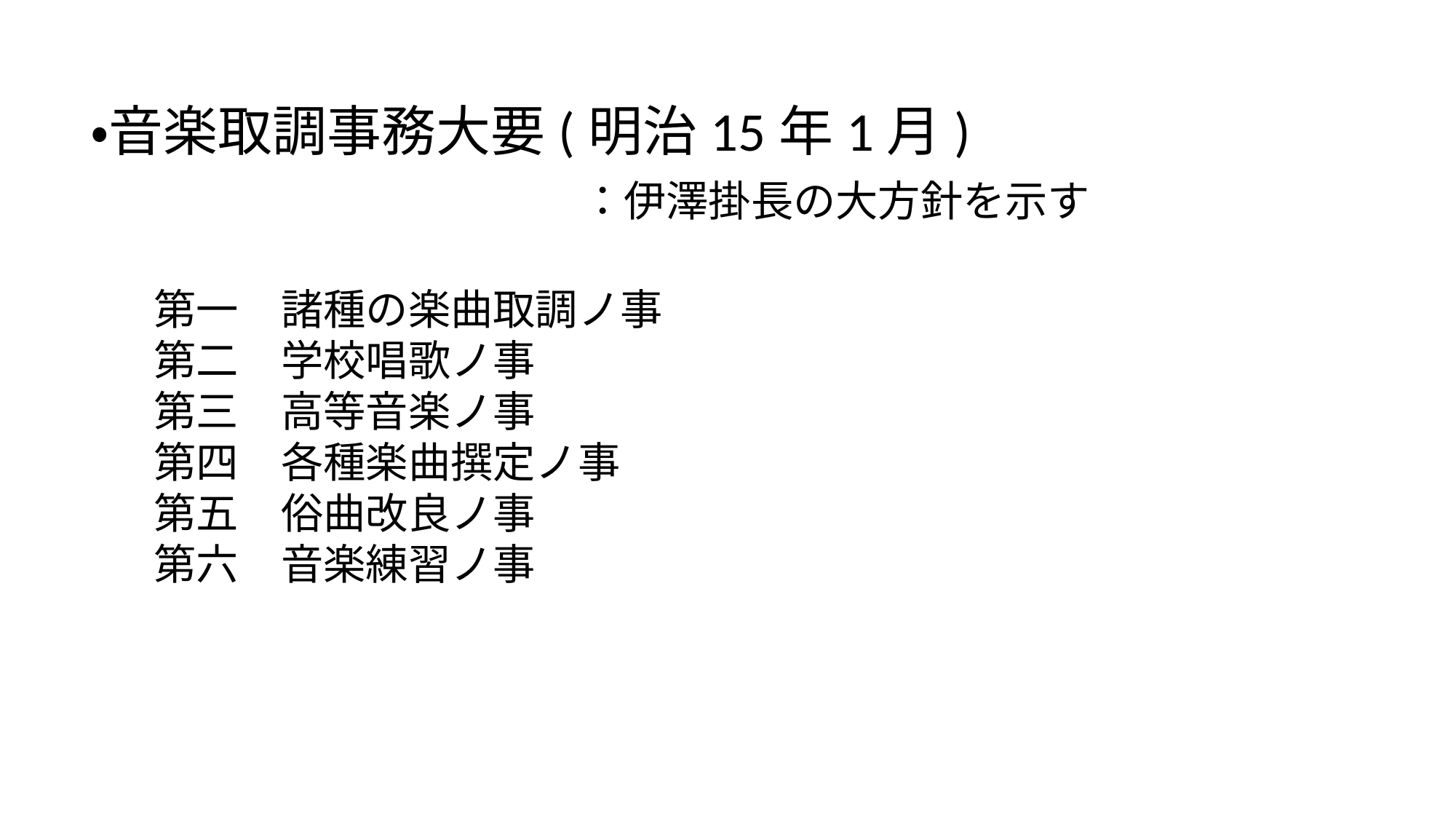

・音楽取調事務大要(明治15年1月)
　　　　　　　　　：伊澤掛長の大方針を示す
第一　諸種の楽曲取調ノ事
第二　学校唱歌ノ事
第三　高等音楽ノ事
第四　各種楽曲撰定ノ事
第五　俗曲改良ノ事
第六　音楽練習ノ事